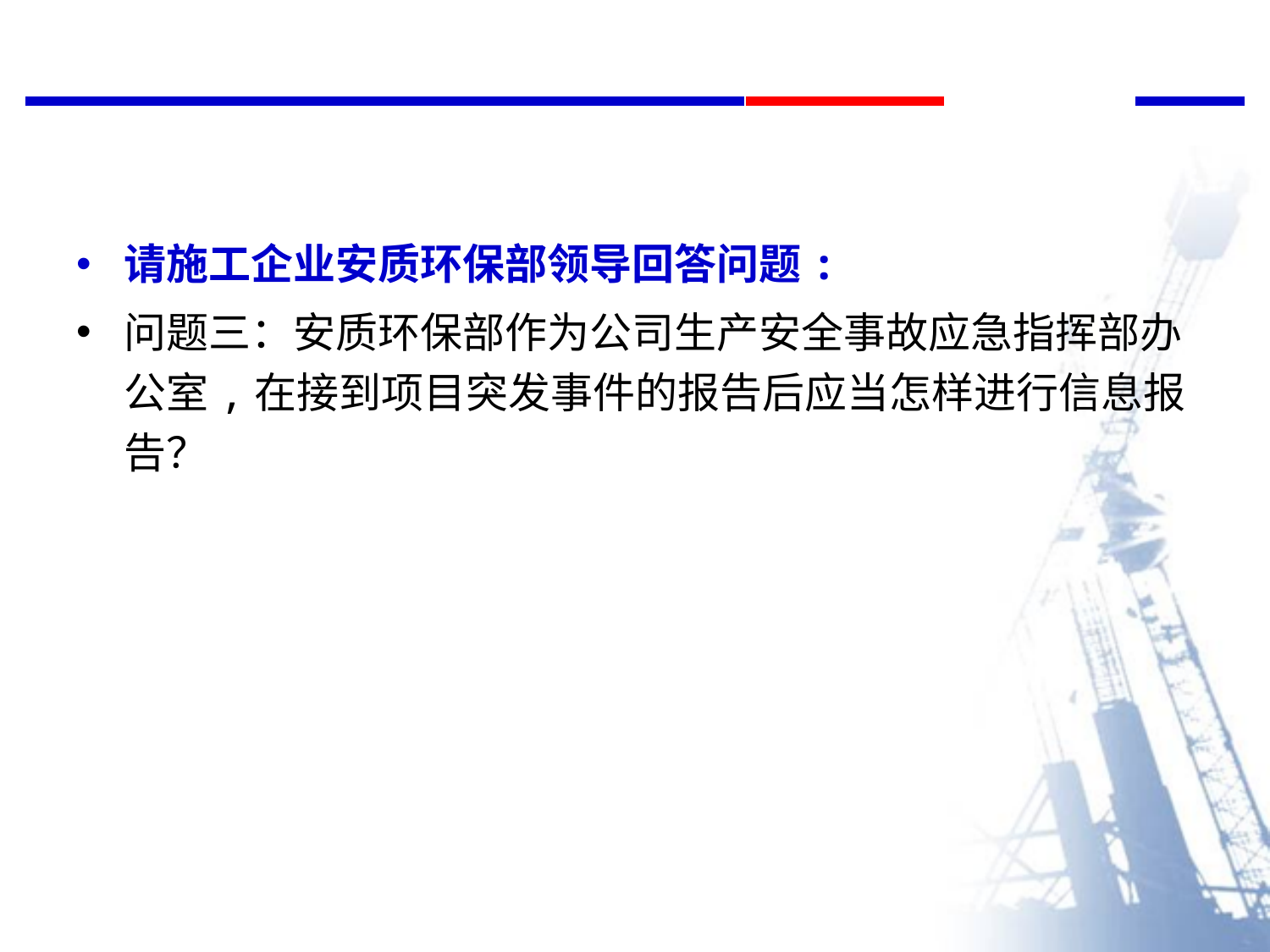

请施工企业安质环保部领导回答问题:
问题三：安质环保部作为公司生产安全事故应急指挥部办公室,在接到项目突发事件的报告后应当怎样进行信息报告？